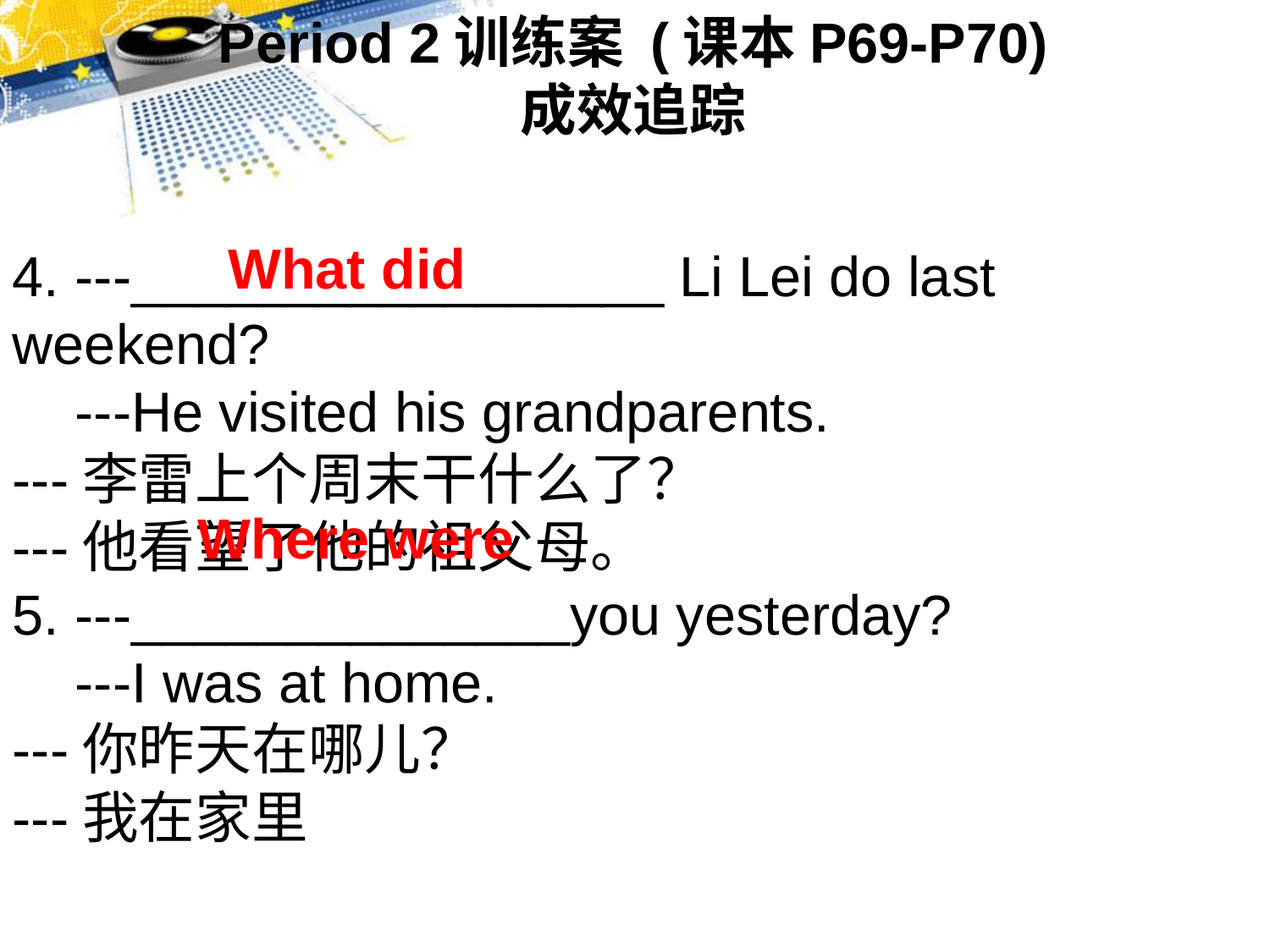

Period 2训练案 (课本P69-P70)
成效追踪

4. ---_________________ Li Lei do last weekend?
    ---He visited his grandparents.
---李雷上个周末干什么了？
---他看望了他的祖父母。
5. ---______________you yesterday?
    ---I was at home.
---你昨天在哪儿？
---我在家里
What did
Where were